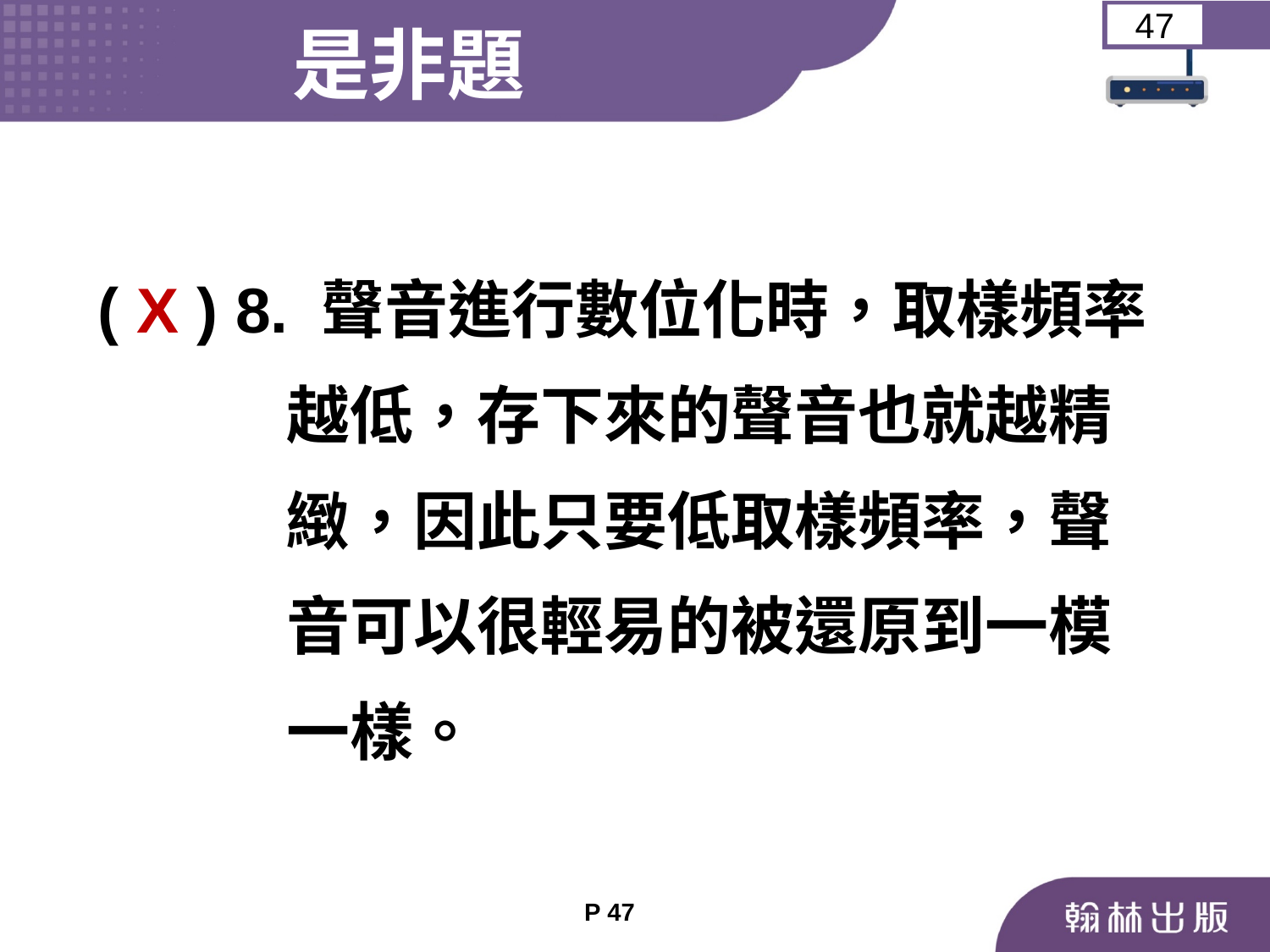

是非題

47
	 ( X ) 8. 聲音進行數位化時，取樣頻率
               越低，存下來的聲音也就越精
               緻，因此只要低取樣頻率，聲
               音可以很輕易的被還原到一模
               一樣。
P 47